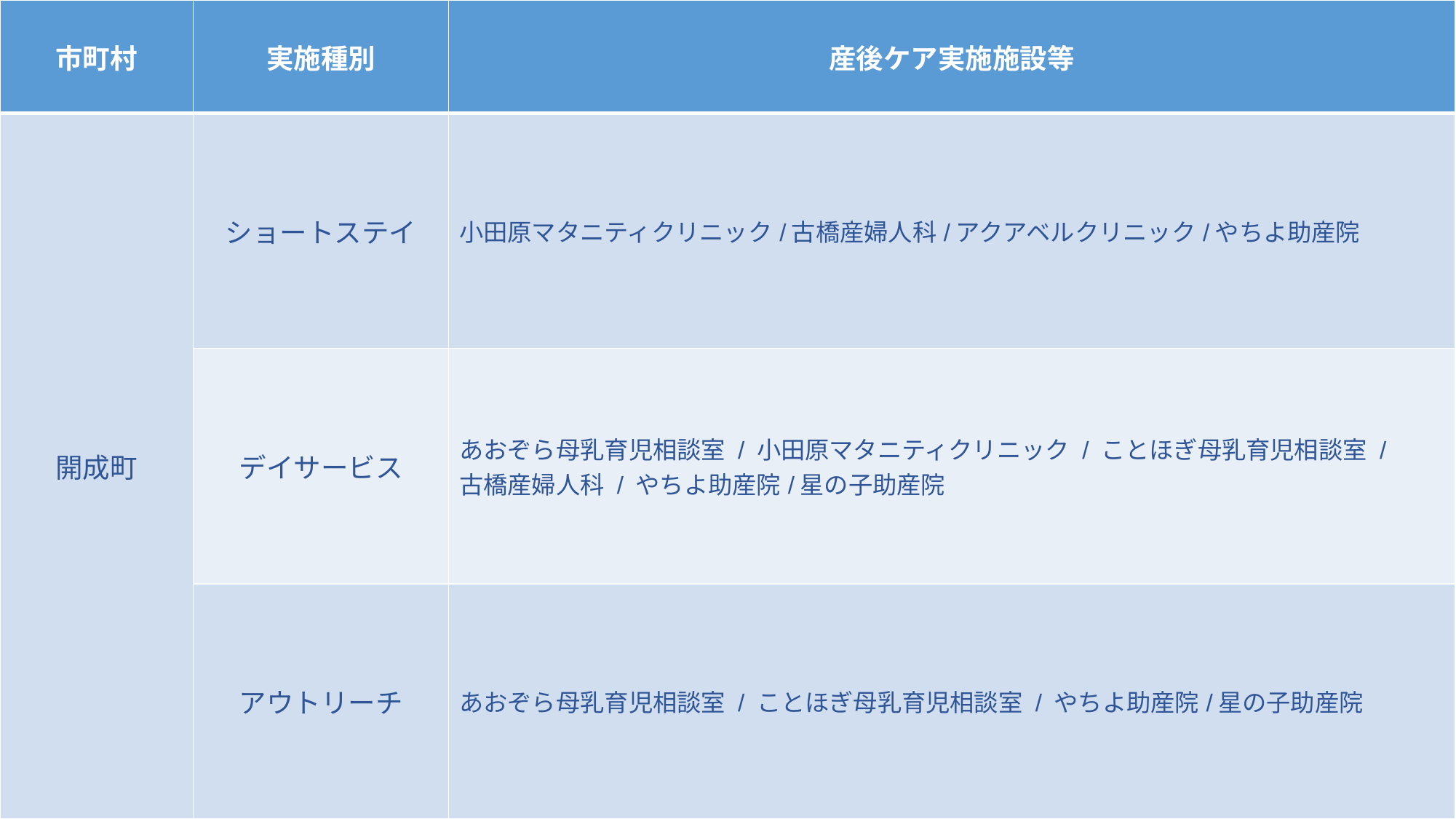

| 市町村 | 実施種別 | 産後ケア実施施設等 |
| --- | --- | --- |
| 開成町 | ショートステイ | 小田原マタニティクリニック/古橋産婦人科/アクアベルクリニック/やちよ助産院 |
|  | デイサービス | あおぞら母乳育児相談室 / 小田原マタニティクリニック / ことほぎ母乳育児相談室 / 古橋産婦人科 / やちよ助産院/星の子助産院 |
|  | アウトリーチ | あおぞら母乳育児相談室 / ことほぎ母乳育児相談室 / やちよ助産院/星の子助産院 |